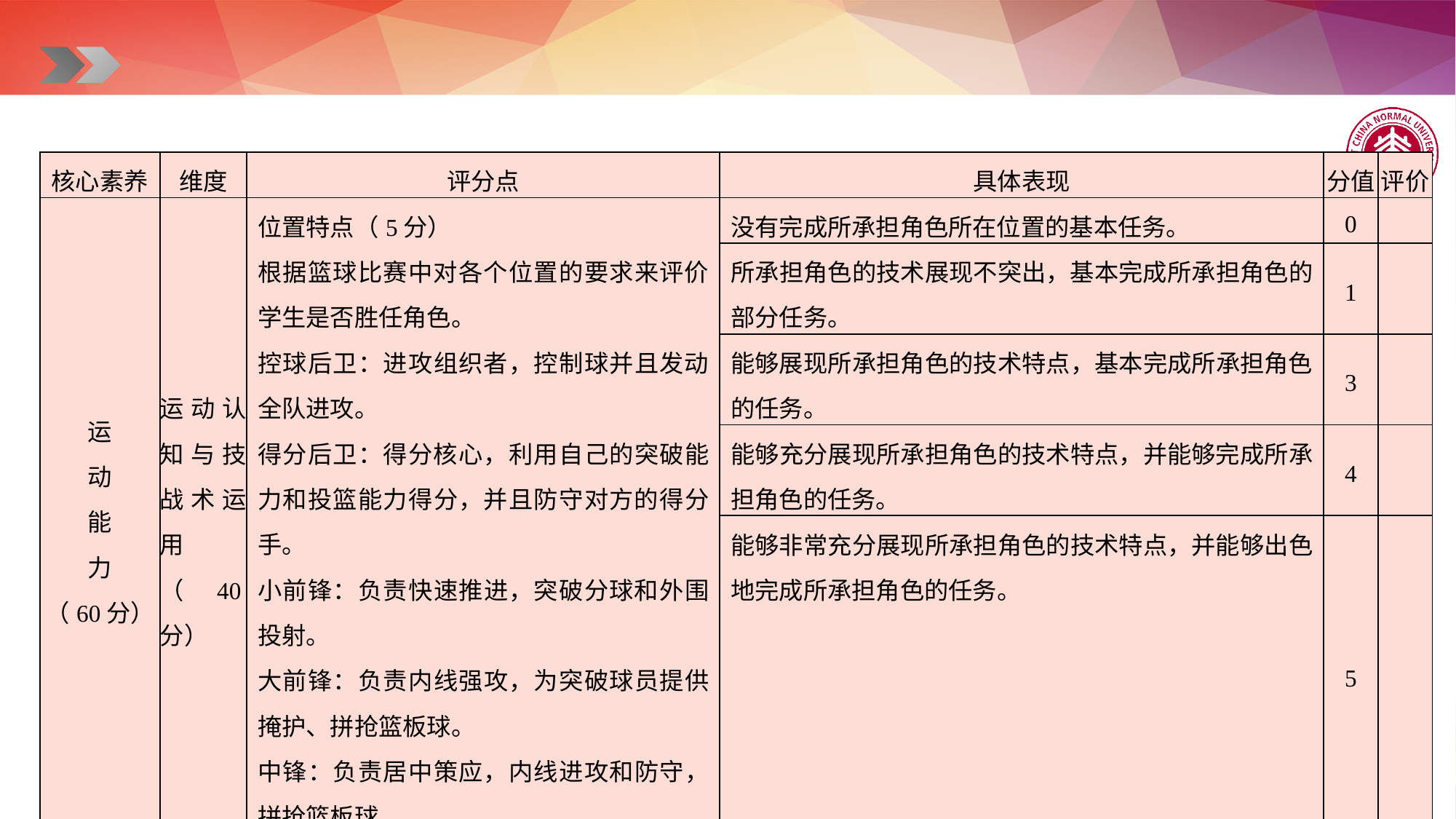

| 核心素养 | 维度 | 评分点 | 具体表现 | 分值 | 评价 |
| --- | --- | --- | --- | --- | --- |
| 运 动 能 力 （60分） | 运动认知与技战术运用 （40分） | 位置特点（5分） 根据篮球比赛中对各个位置的要求来评价学生是否胜任角色。 控球后卫：进攻组织者，控制球并且发动全队进攻。 得分后卫：得分核心，利用自己的突破能力和投篮能力得分，并且防守对方的得分手。 小前锋：负责快速推进，突破分球和外围投射。 大前锋：负责内线强攻，为突破球员提供掩护、拼抢篮板球。 中锋：负责居中策应，内线进攻和防守，拼抢篮板球。 | 没有完成所承担角色所在位置的基本任务。 | 0 |  |
|  |  |  | 所承担角色的技术展现不突出，基本完成所承担角色的部分任务。 | 1 |  |
|  |  |  | 能够展现所承担角色的技术特点，基本完成所承担角色的任务。 | 3 |  |
|  |  |  | 能够充分展现所承担角色的技术特点，并能够完成所承担角色的任务。 | 4 |  |
|  |  |  | 能够非常充分展现所承担角色的技术特点，并能够出色地完成所承担角色的任务。 | 5 |  |